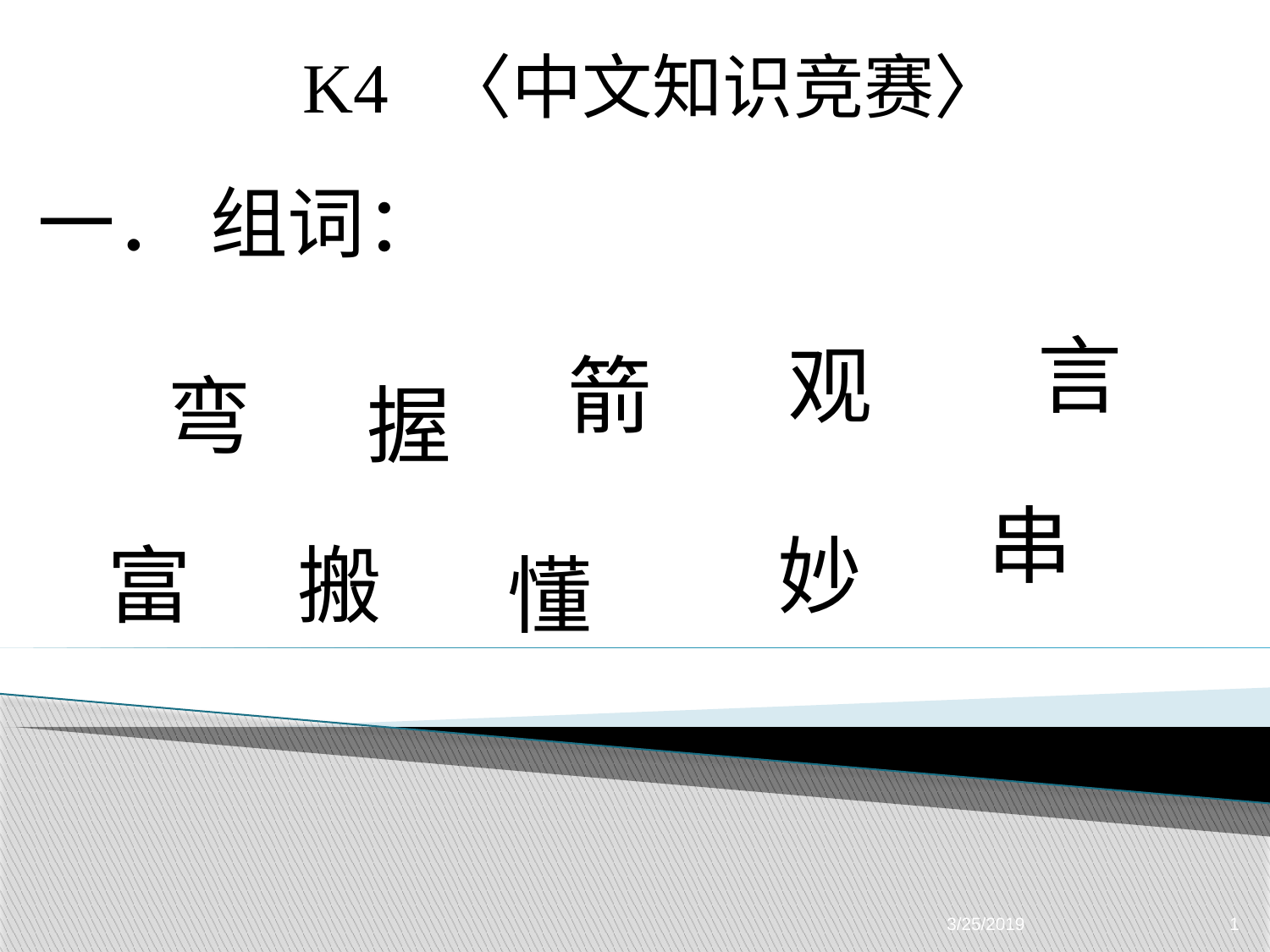

K4  〈中文知识竞赛〉
一． 组词：
言
观
箭
弯
握
串
妙
富
搬
懂
3/25/2019
1